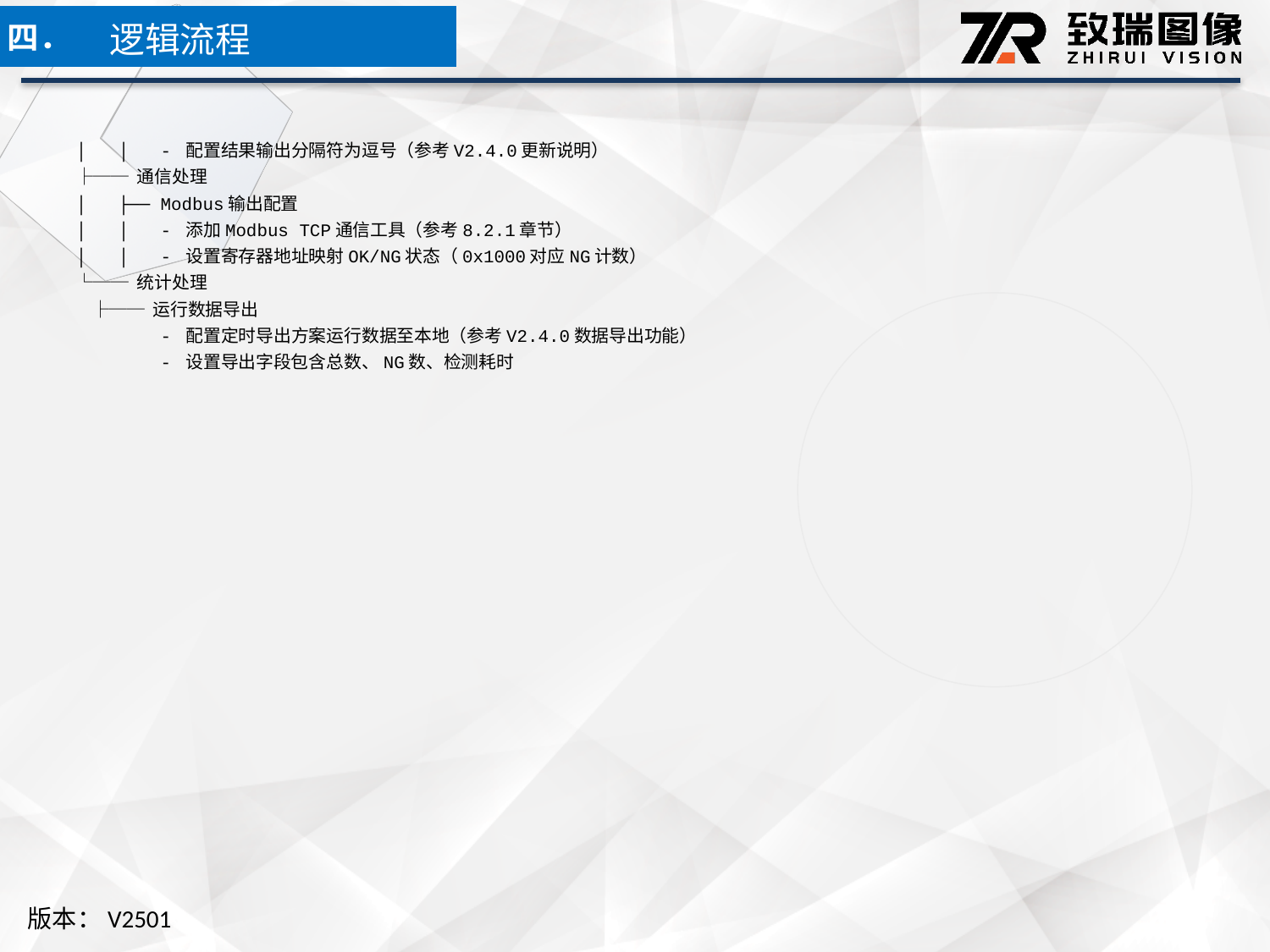

逻辑流程
四．

│   │   - 配置结果输出分隔符为逗号（参考V2.4.0更新说明）
├── 通信处理
│   ├── Modbus输出配置
│   │   - 添加Modbus TCP通信工具（参考8.2.1章节）
│   │   - 设置寄存器地址映射OK/NG状态（0x1000对应NG计数）
└── 统计处理
    ├── 运行数据导出
        - 配置定时导出方案运行数据至本地（参考V2.4.0数据导出功能）
        - 设置导出字段包含总数、NG数、检测耗时